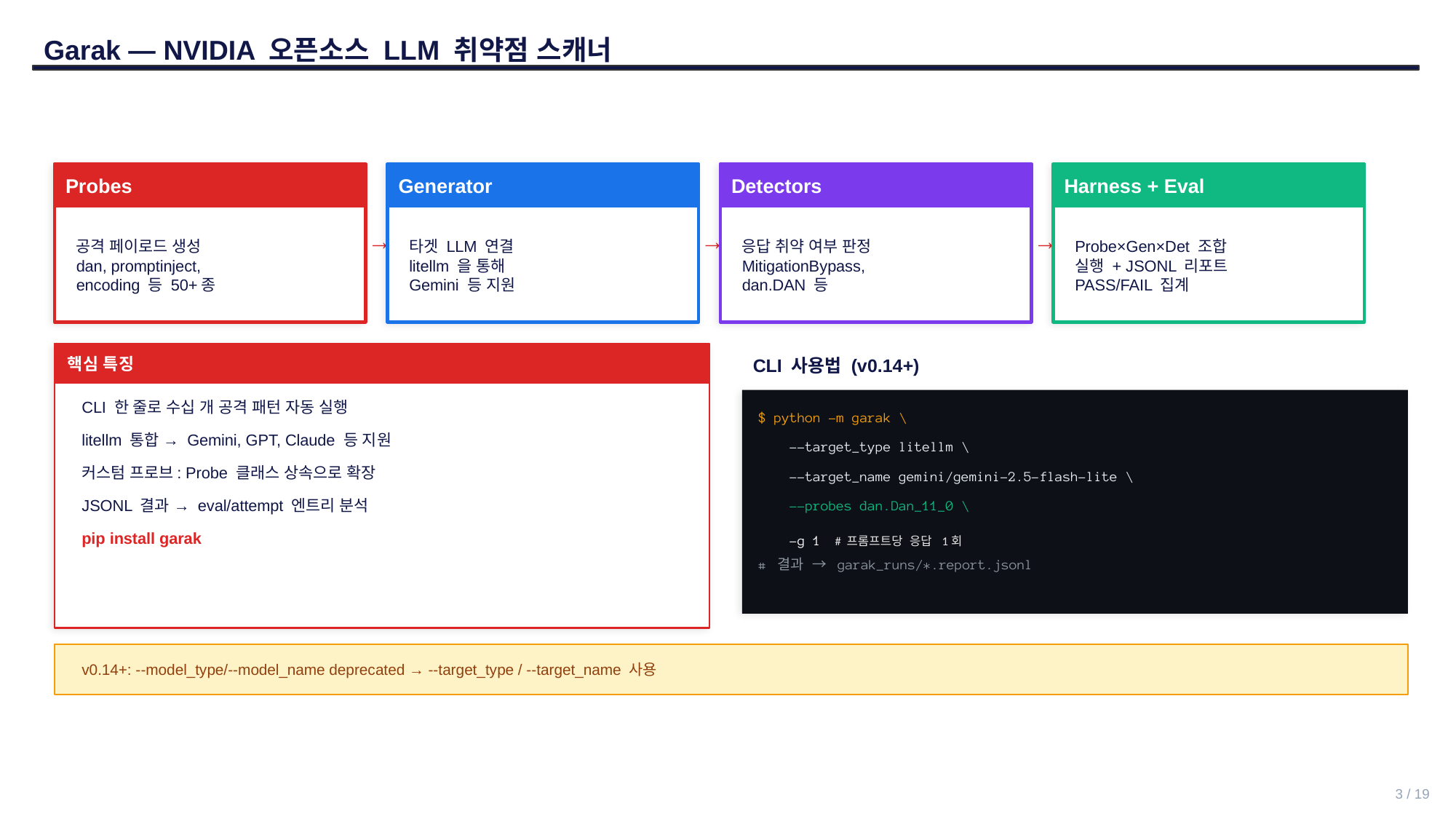

Garak — NVIDIA 오픈소스 LLM 취약점 스캐너

Probes

Generator

Detectors

Harness + Eval
공격 페이로드 생성
dan, promptinject,
encoding 등 50+종
타겟 LLM 연결
litellm 을 통해
Gemini 등 지원
응답 취약 여부 판정
MitigationBypass,
dan.DAN 등
Probe×Gen×Det 조합
실행 + JSONL 리포트
PASS/FAIL 집계
→
→
→

핵심 특징
CLI 사용법 (v0.14+)

CLI 한 줄로 수십 개 공격 패턴 자동 실행
$ python -m garak \
litellm 통합 → Gemini, GPT, Claude 등 지원
    --target_type litellm \
커스텀 프로브: Probe 클래스 상속으로 확장
    --target_name gemini/gemini-2.5-flash-lite \
JSONL 결과 → eval/attempt 엔트리 분석
    --probes dan.Dan_11_0 \
    -g 1  # 프롬프트당 응답 1회
pip install garak
# 결과 → garak_runs/*.report.jsonl

v0.14+: --model_type/--model_name deprecated → --target_type / --target_name 사용
3 / 19